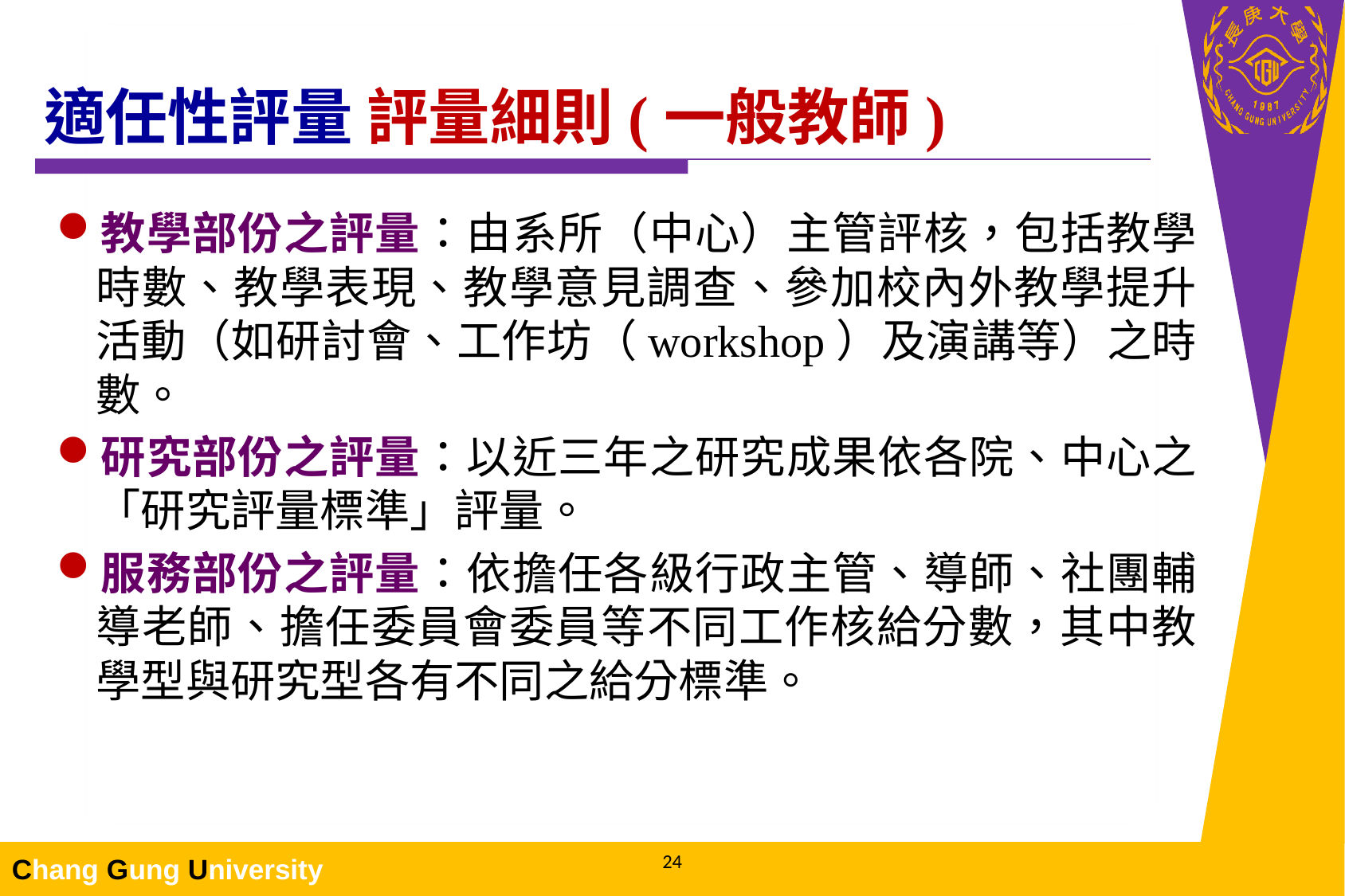

# 適任性評量 評量細則(一般教師)
教學部份之評量：由系所（中心）主管評核，包括教學時數、教學表現、教學意見調查、參加校內外教學提升活動（如研討會、工作坊（workshop）及演講等）之時數。
研究部份之評量：以近三年之研究成果依各院、中心之「研究評量標準」評量。
服務部份之評量：依擔任各級行政主管、導師、社團輔導老師、擔任委員會委員等不同工作核給分數，其中教學型與研究型各有不同之給分標準。

24